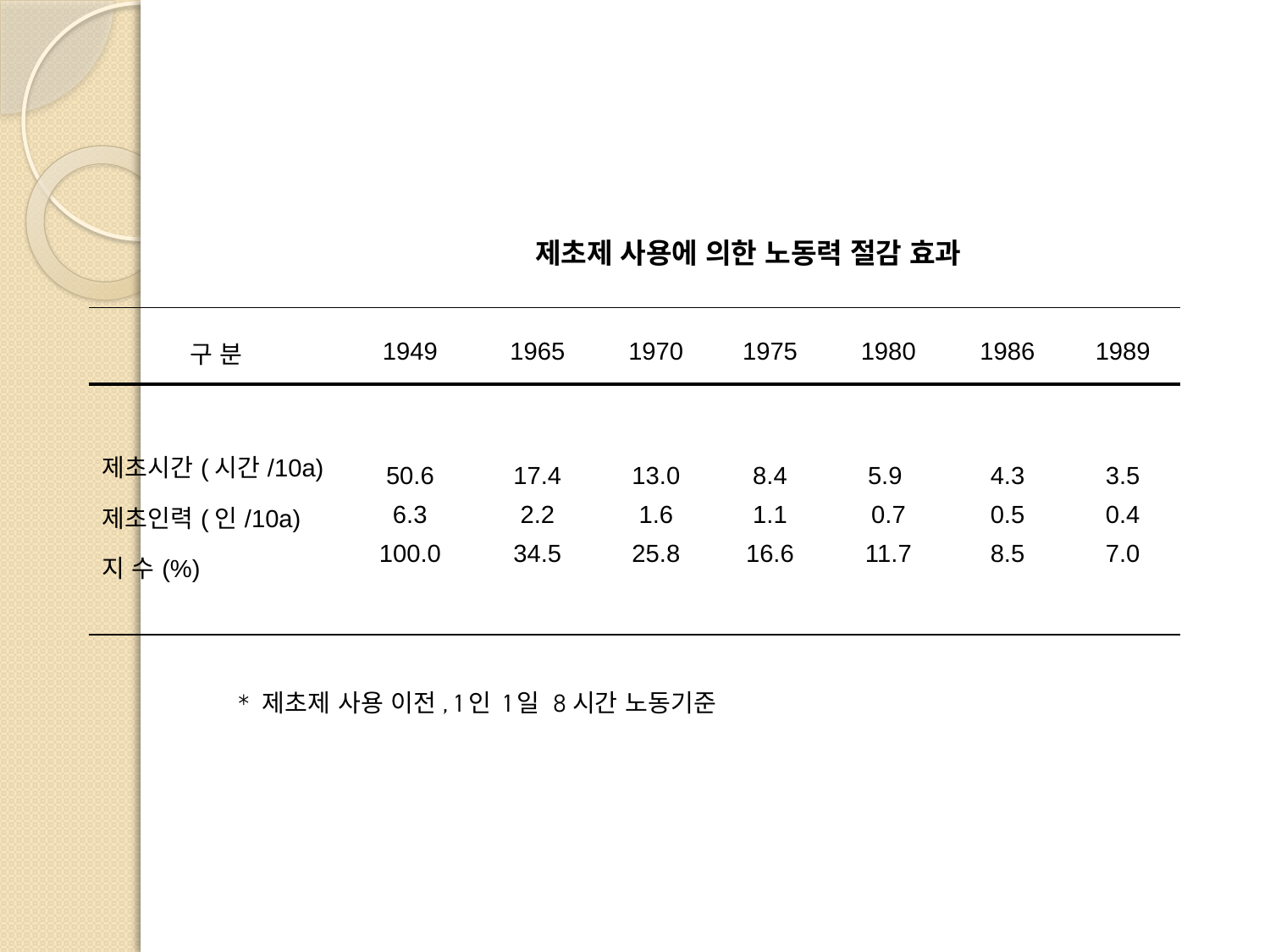

제초제 사용에 의한 노동력 절감 효과

  * 제초제 사용 이전, 1인 1일 8시간 노동기준
| 구 분 | 1949 | 1965 | 1970 | 1975 | 1980 | 1986 | 1989 |
| --- | --- | --- | --- | --- | --- | --- | --- |
| 제초시간(시간/10a) 제초인력(인/10a) 지 수(%) | 50.6 6.3 100.0 | 17.4 2.2 34.5 | 13.0 1.6 25.8 | 8.4 1.1 16.6 | 5.9 0.7 11.7 | 4.3 0.5 8.5 | 3.5 0.4 7.0 |